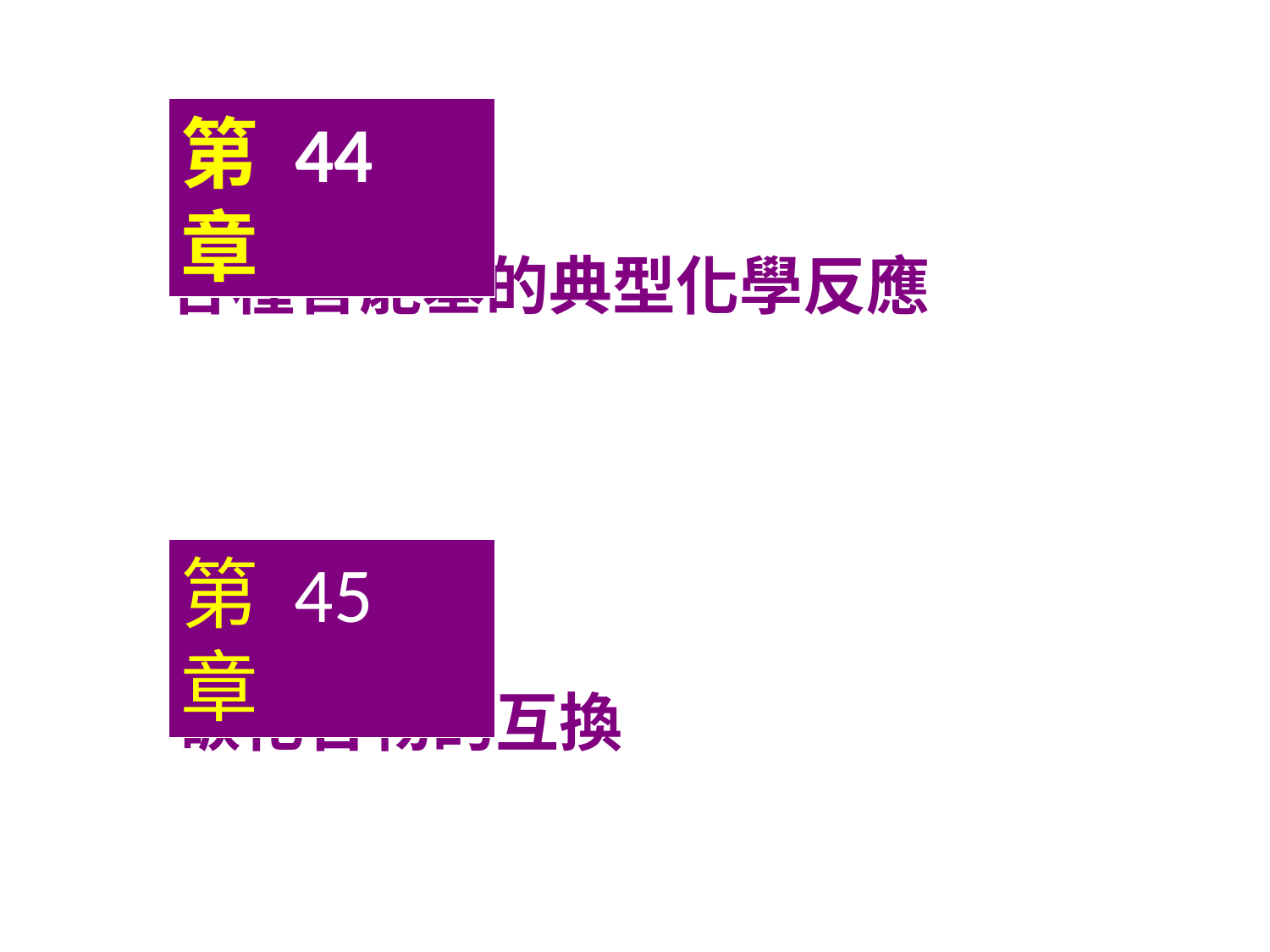

第 44 章
各種官能基的典型化學反應
第 45 章
碳化合物的互換